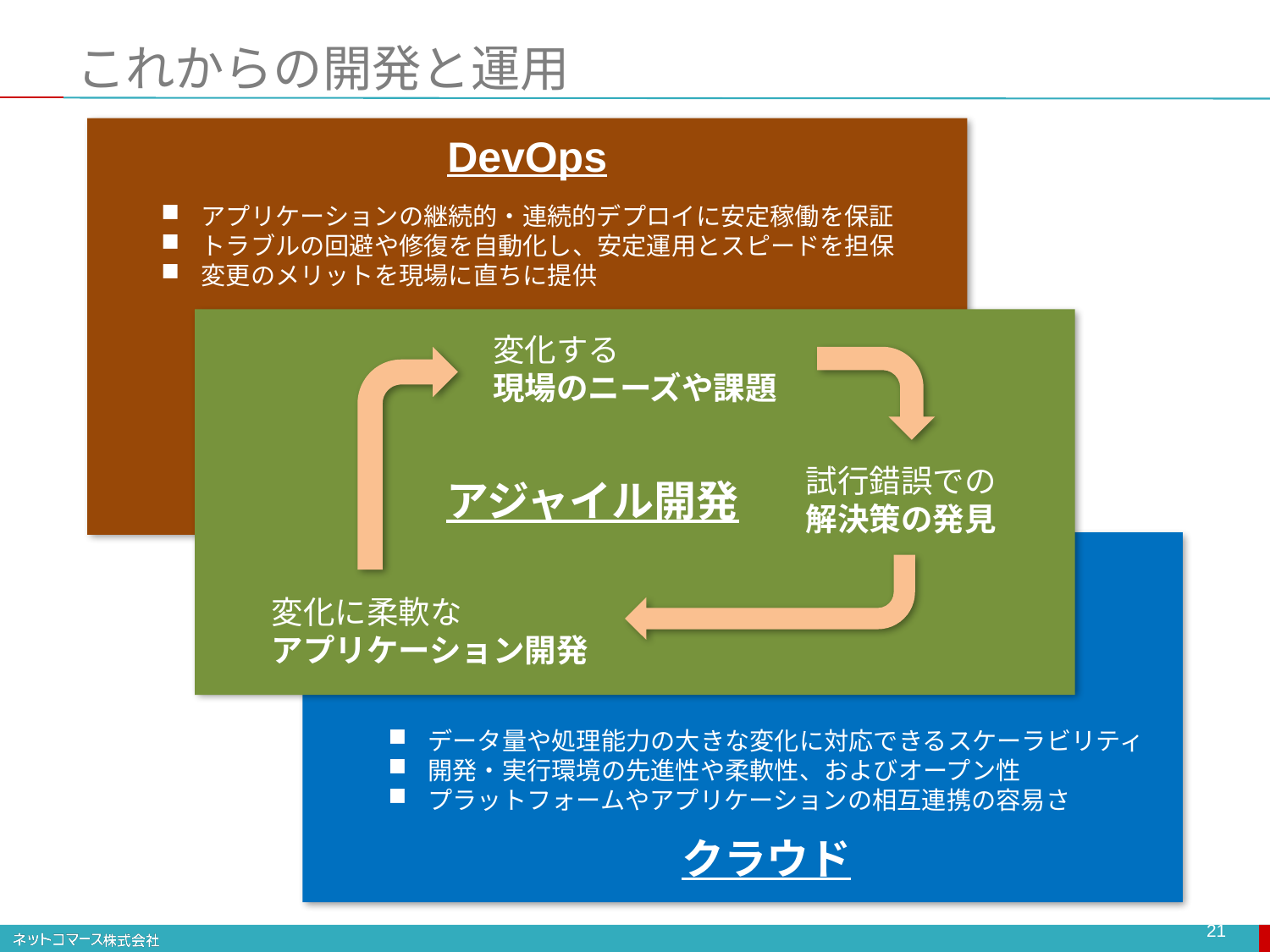

# これからの開発と運用

DevOps
アプリケーションの継続的・連続的デプロイに安定稼働を保証
トラブルの回避や修復を自動化し、安定運用とスピードを担保
変更のメリットを現場に直ちに提供

変化する
現場のニーズや課題

試行錯誤での
解決策の発見
アジャイル開発

変化に柔軟な
アプリケーション開発
データ量や処理能力の大きな変化に対応できるスケーラビリティ
開発・実行環境の先進性や柔軟性、およびオープン性
プラットフォームやアプリケーションの相互連携の容易さ
クラウド
21